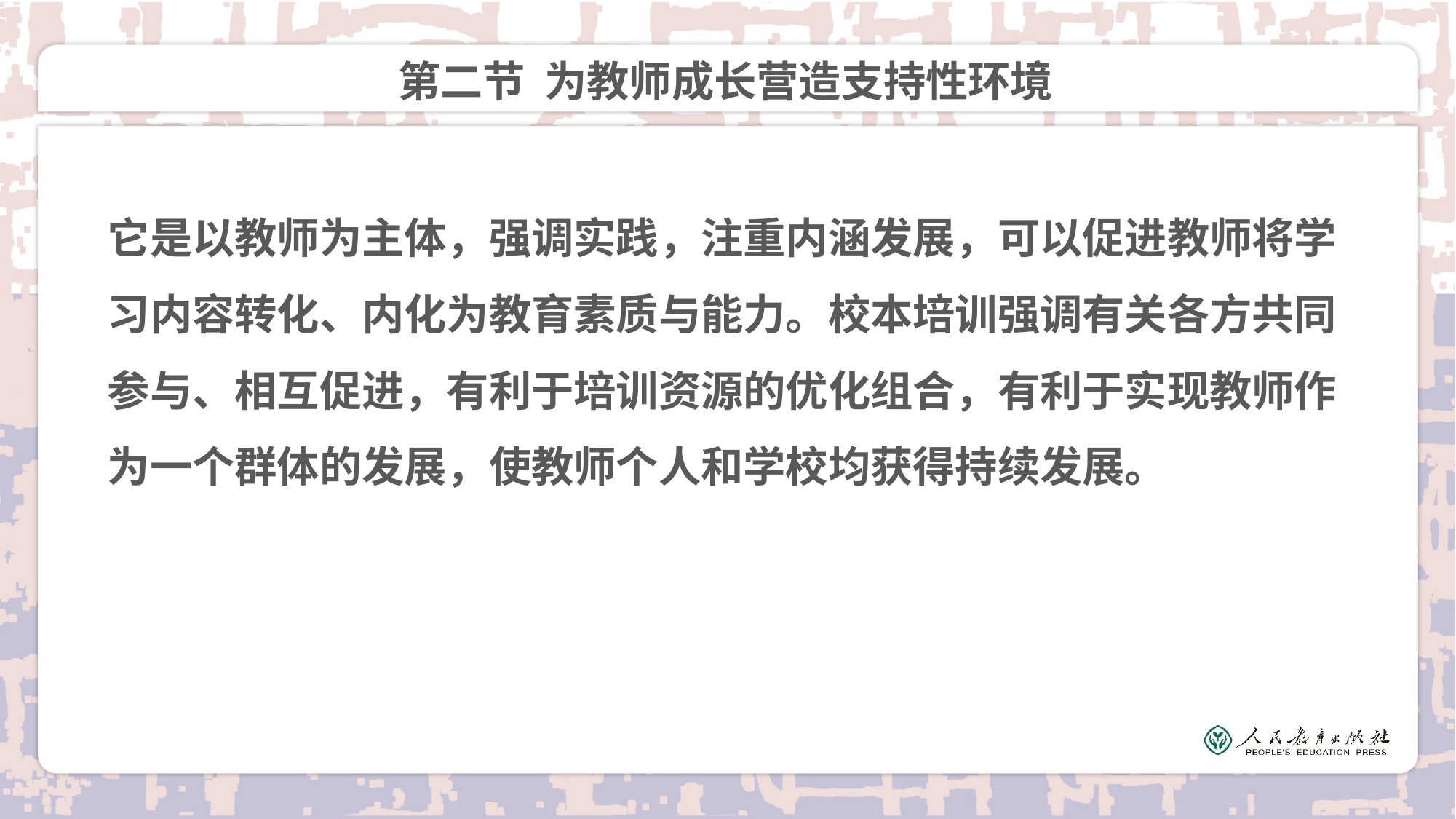

# 第二节  为教师成长营造支持性环境
它是以教师为主体，强调实践，注重内涵发展，可以促进教师将学习内容转化、内化为教育素质与能力。校本培训强调有关各方共同参与、相互促进，有利于培训资源的优化组合，有利于实现教师作为一个群体的发展，使教师个人和学校均获得持续发展。